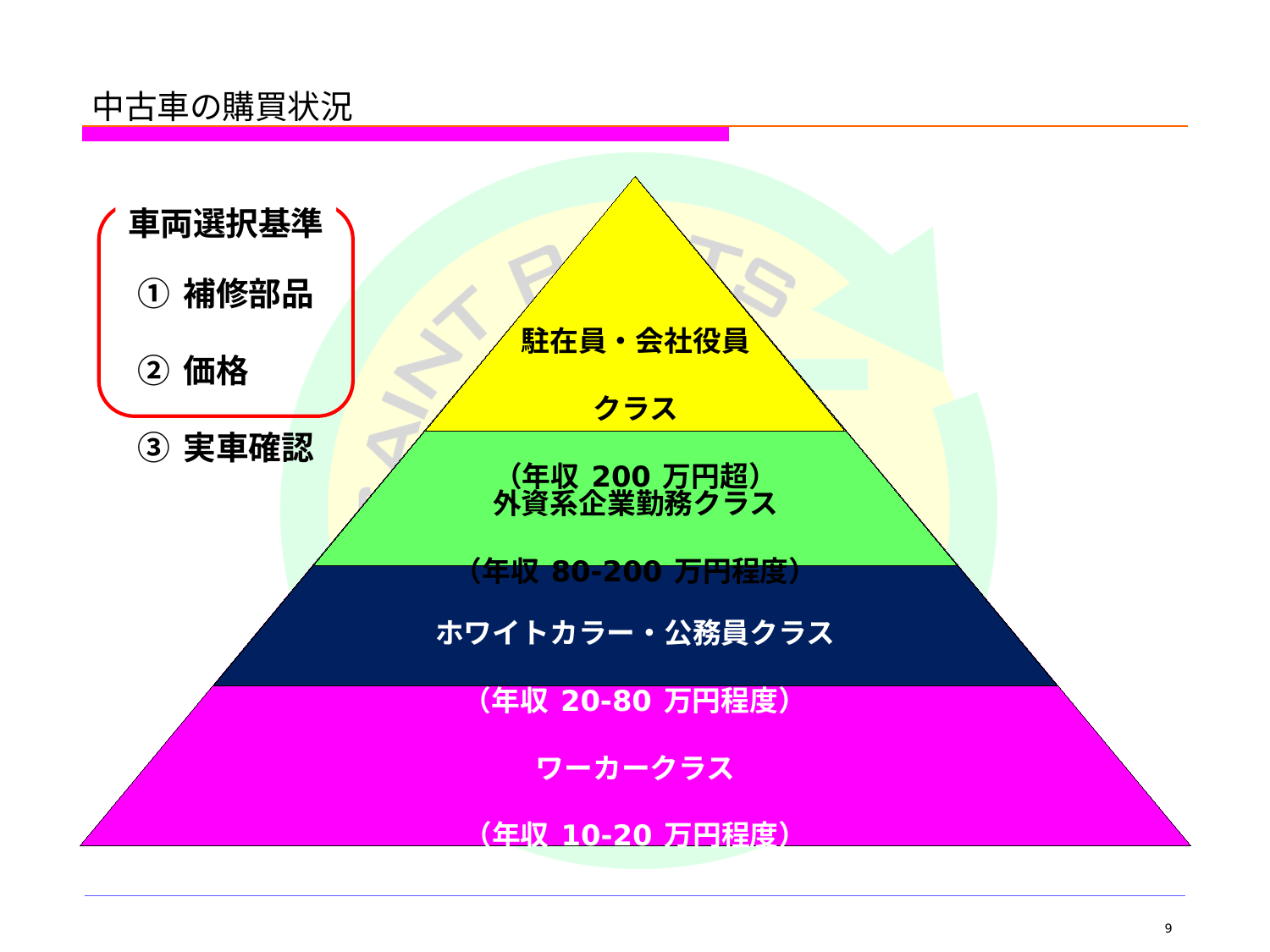

中古車の購買状況
車両選択基準
Aaa

①補修部品
②価格
③実車確認
駐在員・会社役員
クラス
（年収200万円超）
外資系企業勤務クラス
（年収80-200万円程度）
ホワイトカラー・公務員クラス
（年収20-80万円程度）
ワーカークラス
（年収10-20万円程度）
9